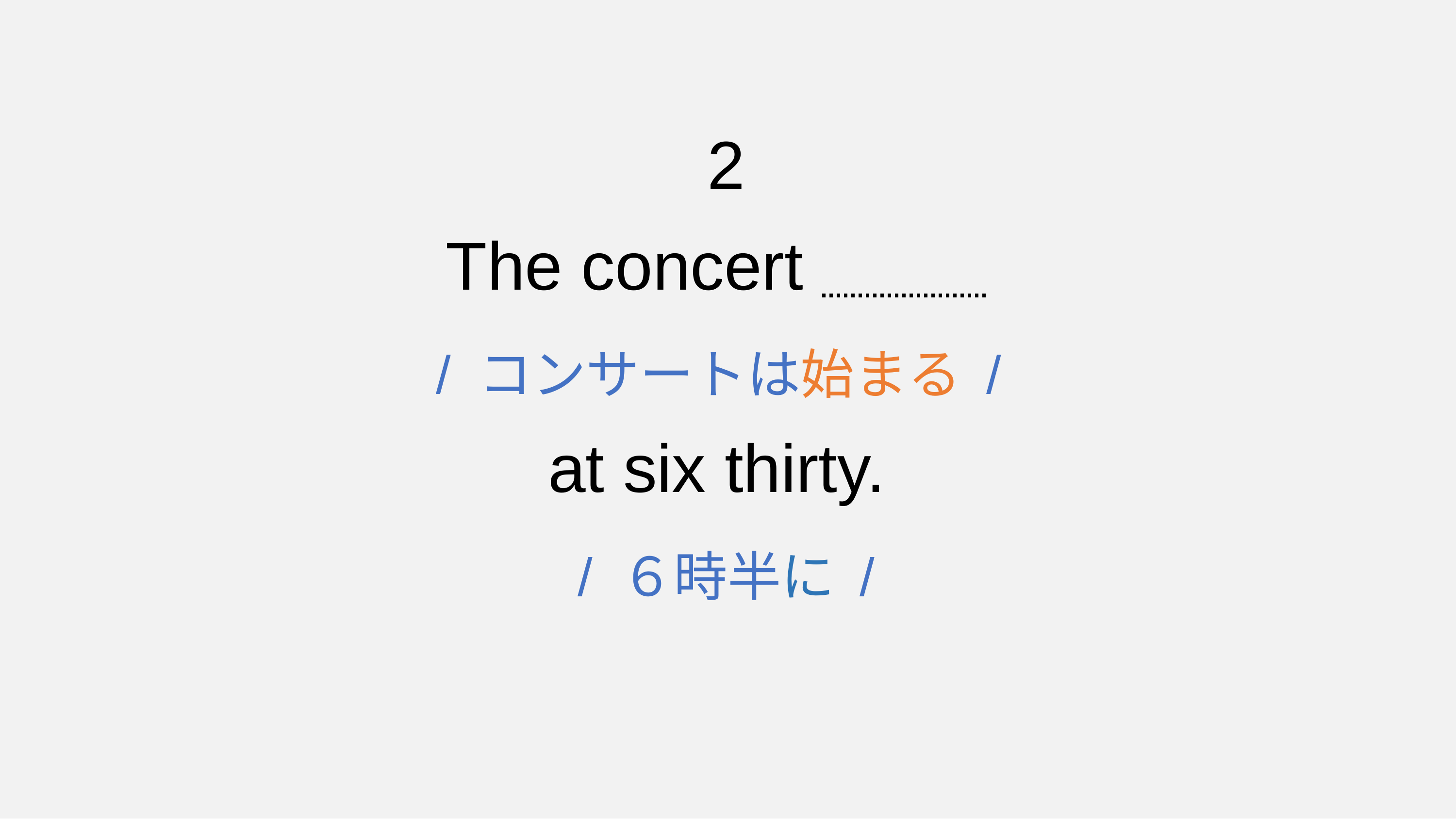

# 2 The concert starts / コンサートは始まる / at six thirty. / ６時半に /